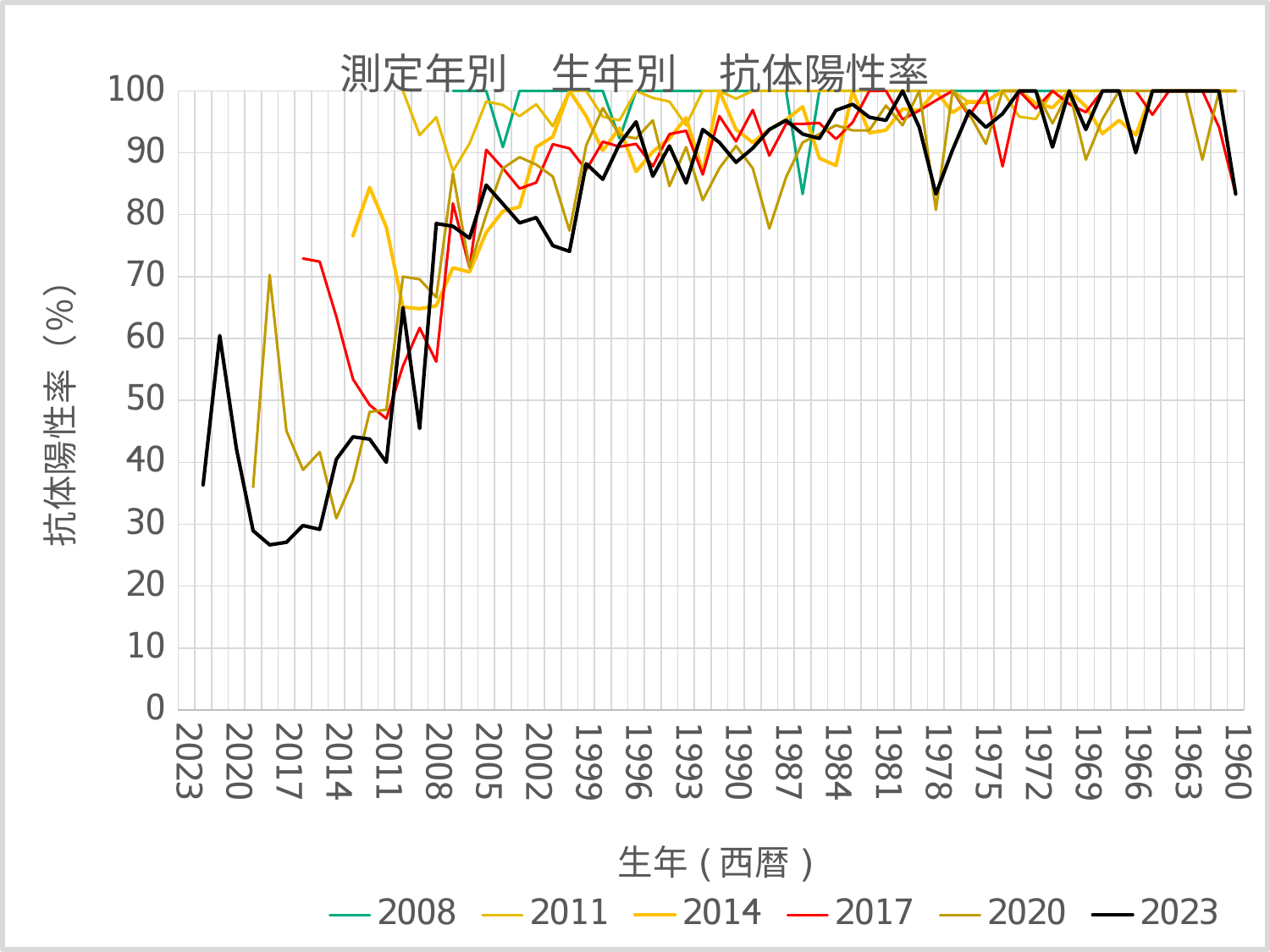

### Chart: 測定年別　生年別　抗体陽性率

| Category | 2008 | 2011 | 2014 | 2017 | 2020 | 2023 |
|---|---|---|---|---|---|---|
| 1960 | 100.0 | 100.0 | 100.0 | 83.33333333333333 | 100.0 | 83.33333333333333 |
| 1961 | 100.0 | None | 100.0 | 94.11764705882354 | 100.0 | 100.0 |
| 1962 | None | 100.0 | 100.0 | 100.0 | 88.88888888888889 | 100.0 |
| 1963 | None | 100.0 | 100.0 | 100.0 | 100.0 | 100.0 |
| 1964 | 100.0 | 100.0 | 100.0 | 100.0 | 100.0 | 100.0 |
| 1965 | None | 100.0 | 100.0 | 96.15384615384616 | 100.0 | 100.0 |
| 1966 | 100.0 | 100.0 | 92.85714285714286 | 100.0 | 100.0 | 90.0 |
| 1967 | 100.0 | 100.0 | 95.23809523809524 | 100.0 | 100.0 | 100.0 |
| 1968 | 100.0 | 100.0 | 93.10344827586206 | 100.0 | 95.45454545454545 | 100.0 |
| 1969 | 100.0 | 100.0 | 97.5 | 96.55172413793103 | 88.88888888888889 | 93.75 |
| 1970 | 100.0 | 100.0 | 100.0 | 97.87234042553192 | 100.0 | 100.0 |
| 1971 | 100.0 | 100.0 | 97.29729729729729 | 100.0 | 94.73684210526316 | 90.9090909090909 |
| 1972 | 100.0 | 95.45454545454545 | 97.95918367346938 | 97.14285714285714 | 100.0 | 100.0 |
| 1973 | 100.0 | 95.83333333333333 | 100.0 | 100.0 | 100.0 | 100.0 |
| 1974 | 100.0 | 100.0 | 100.0 | 87.8048780487805 | 100.0 | 96.29629629629629 |
| 1975 | 100.0 | 98.03921568627452 | 98.21428571428571 | 100.0 | 91.42857142857143 | 94.11764705882354 |
| 1976 | 100.0 | 98.11320754716981 | 98.27586206896552 | 95.94594594594595 | 96.29629629629629 | 96.7741935483871 |
| 1977 | 100.0 | 100.0 | 96.49122807017544 | 100.0 | 100.0 | 90.47619047619048 |
| 1978 | 100.0 | 100.0 | 100.0 | 98.46153846153847 | 80.76923076923077 | 83.33333333333333 |
| 1979 | 100.0 | 100.0 | 96.875 | 96.82539682539682 | 100.0 | 94.11764705882354 |
| 1980 | 100.0 | 100.0 | 97.05882352941177 | 95.38461538461539 | 94.44444444444444 | 100.0 |
| 1981 | 100.0 | 100.0 | 93.65079365079364 | 100.0 | 97.61904761904762 | 95.23809523809524 |
| 1982 | 100.0 | 100.0 | 93.22033898305085 | 100.0 | 93.61702127659575 | 95.74468085106383 |
| 1983 | 100.0 | 100.0 | 100.0 | 94.91525423728814 | 93.61702127659575 | 97.82608695652173 |
| 1984 | 100.0 | 100.0 | 87.93103448275862 | 92.20779220779221 | 94.44444444444444 | 96.875 |
| 1985 | 100.0 | 100.0 | 89.1304347826087 | 94.8051948051948 | 93.02325581395348 | 92.3076923076923 |
| 1986 | 83.33333333333333 | 100.0 | 97.43589743589743 | 94.66666666666667 | 91.66666666666667 | 93.02325581395348 |
| 1987 | 100.0 | 100.0 | 95.34883720930233 | 94.66666666666667 | 86.04651162790698 | 95.23809523809524 |
| 1988 | 100.0 | 100.0 | 93.75 | 89.55223880597015 | 77.77777777777777 | 93.75 |
| 1989 | 100.0 | 100.0 | 91.66666666666667 | 96.92307692307692 | 87.5 | 90.74074074074075 |
| 1990 | 100.0 | 98.73417721518987 | 93.75 | 91.83673469387755 | 91.11111111111111 | 88.46153846153847 |
| 1991 | 100.0 | 100.0 | 100.0 | 95.91836734693878 | 87.5 | 91.66666666666667 |
| 1992 | 100.0 | 100.0 | 86.84210526315789 | 86.48648648648648 | 82.3529411764706 | 93.75 |
| 1993 | 100.0 | 94.44444444444444 | 95.65217391304348 | 93.54838709677419 | 90.9090909090909 | 85.1063829787234 |
| 1994 | 100.0 | 98.27586206896552 | 92.3076923076923 | 93.02325581395348 | 84.61538461538461 | 91.11111111111111 |
| 1995 | 100.0 | 98.86363636363636 | 90.1639344262295 | 87.8048780487805 | 95.23809523809524 | 86.20689655172414 |
| 1996 | 100.0 | 100.0 | 86.95652173913044 | 91.42857142857143 | 92.3076923076923 | 95.0 |
| 1997 | 92.3076923076923 | 95.23809523809524 | 94.0 | 90.98360655737704 | 92.85714285714286 | 91.42857142857143 |
| 1998 | 100.0 | 95.83333333333333 | 90.35087719298245 | 91.78082191780823 | 97.22222222222223 | 85.71428571428571 |
| 1999 | 100.0 | 100.0 | 95.91836734693878 | 87.23404255319149 | 91.17647058823529 | 88.23529411764706 |
| 2000 | 100.0 | 100.0 | 100.0 | 90.69767441860465 | 77.41935483870968 | 74.07407407407408 |
| 2001 | 100.0 | 94.28571428571429 | 92.5925925925926 | 91.37931034482759 | 86.15384615384616 | 75.0 |
| 2002 | 100.0 | 97.82608695652173 | 90.9090909090909 | 85.18518518518519 | 88.0952380952381 | 79.54545454545455 |
| 2003 | 100.0 | 95.91836734693878 | 81.25 | 84.21052631578948 | 89.28571428571429 | 78.66666666666667 |
| 2004 | 90.9090909090909 | 97.72727272727273 | 80.55555555555556 | 87.5 | 87.5 | 81.73913043478261 |
| 2005 | 100.0 | 98.30508474576271 | 77.14285714285714 | 90.47619047619048 | 80.0 | 84.78260869565217 |
| 2006 | 100.0 | 91.48936170212765 | 70.73170731707317 | 71.42857142857143 | 71.42857142857143 | 76.19047619047619 |
| 2007 | 100.0 | 87.03703703703704 | 71.42857142857143 | 81.81818181818181 | 86.66666666666667 | 78.125 |
| 2008 | None | 95.74468085106383 | 65.27777777777777 | 56.25 | 66.66666666666667 | 78.57142857142857 |
| 2009 | None | 92.85714285714286 | 64.81481481481481 | 61.702127659574465 | 69.56521739130434 | 45.45454545454545 |
| 2010 | None | 100.0 | 65.06024096385542 | 55.55555555555556 | 70.0 | 65.0 |
| 2011 | None | None | 78.0 | 47.05882352941177 | 48.484848484848484 | 40.0 |
| 2012 | None | None | 84.39716312056737 | 49.25373134328358 | 48.148148148148145 | 43.75 |
| 2013 | None | None | 76.59574468085107 | 53.42465753424658 | 37.142857142857146 | 44.11764705882353 |
| 2014 | None | None | None | 63.529411764705884 | 30.952380952380953 | 40.476190476190474 |
| 2015 | None | None | None | 72.41379310344827 | 41.666666666666664 | 29.166666666666668 |
| 2016 | None | None | None | 72.91666666666667 | 38.775510204081634 | 29.78723404255319 |
| 2017 | None | None | None | None | 45.09803921568628 | 27.083333333333332 |
| 2018 | None | None | None | None | 70.27027027027027 | 26.666666666666668 |
| 2019 | None | None | None | None | 36.0 | 28.94736842105263 |
| 2020 | None | None | None | None | None | 42.22222222222222 |
| 2021 | None | None | None | None | None | 60.46511627906977 |
| 2022 | None | None | None | None | None | 36.36363636363637 |
| 2023 | None | None | None | None | None | None |
#